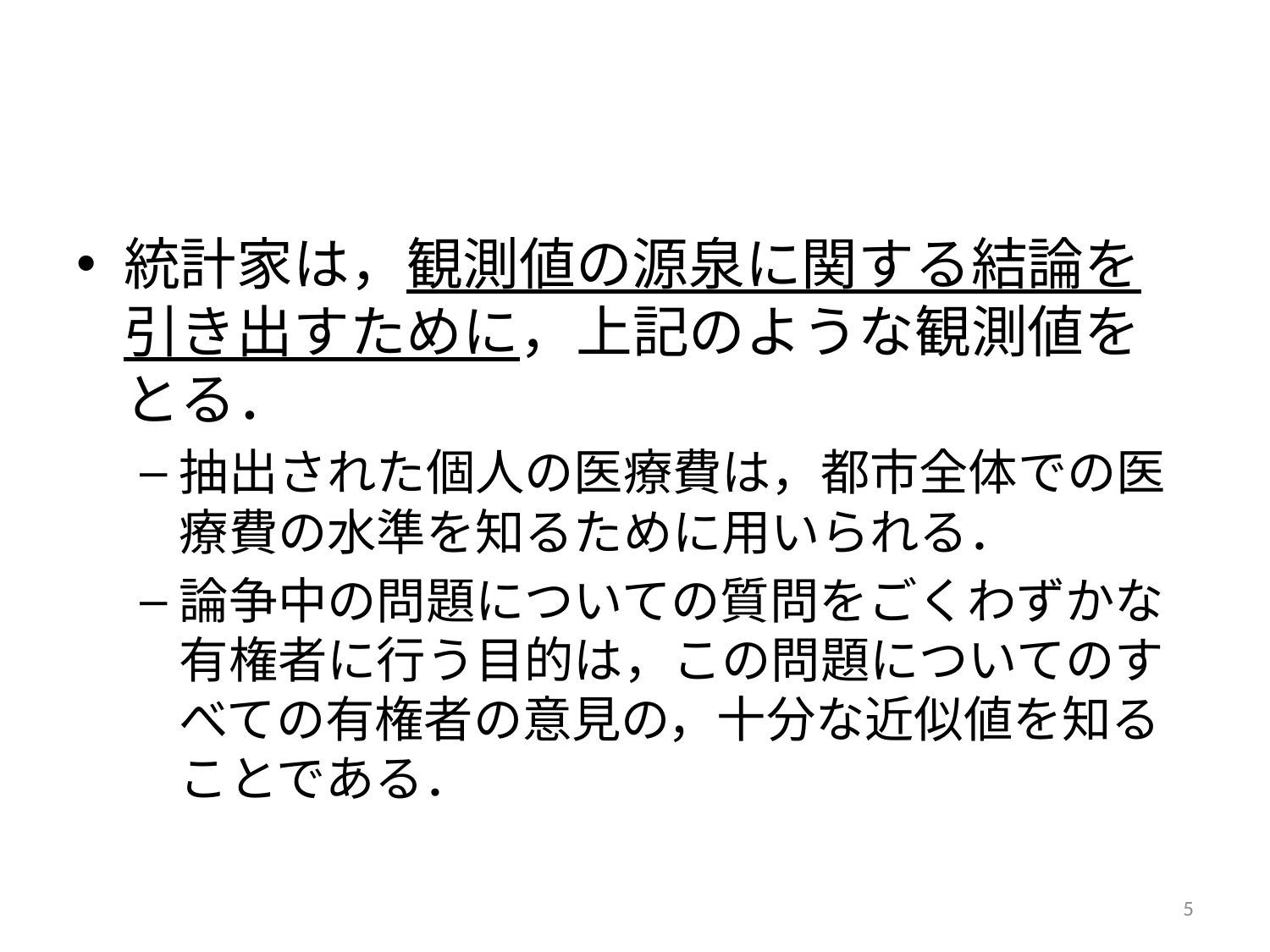

#
統計家は，観測値の源泉に関する結論を引き出すために，上記のような観測値をとる．
抽出された個人の医療費は，都市全体での医療費の水準を知るために用いられる．
論争中の問題についての質問をごくわずかな有権者に行う目的は，この問題についてのすべての有権者の意見の，十分な近似値を知ることである．
5